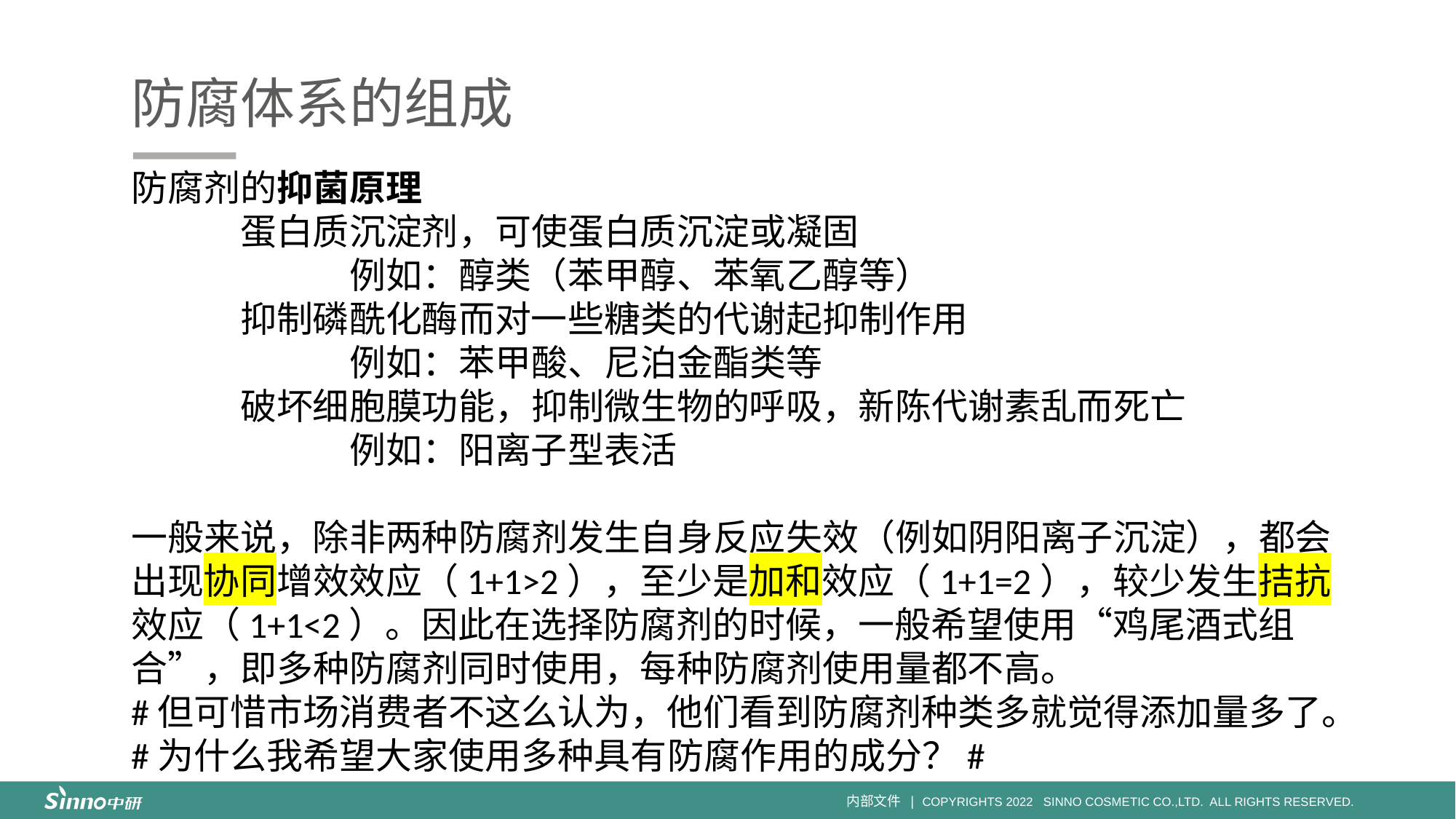

防腐体系的组成

防腐剂的抑菌原理
	蛋白质沉淀剂，可使蛋白质沉淀或凝固
		例如：醇类（苯甲醇、苯氧乙醇等）
	抑制磷酰化酶而对一些糖类的代谢起抑制作用
		例如：苯甲酸、尼泊金酯类等
	破坏细胞膜功能，抑制微生物的呼吸，新陈代谢素乱而死亡
		例如：阳离子型表活

一般来说，除非两种防腐剂发生自身反应失效（例如阴阳离子沉淀），都会出现协同增效效应（1+1>2），至少是加和效应（1+1=2），较少发生拮抗效应（1+1<2）。因此在选择防腐剂的时候，一般希望使用“鸡尾酒式组合”，即多种防腐剂同时使用，每种防腐剂使用量都不高。
#但可惜市场消费者不这么认为，他们看到防腐剂种类多就觉得添加量多了。
#为什么我希望大家使用多种具有防腐作用的成分？#